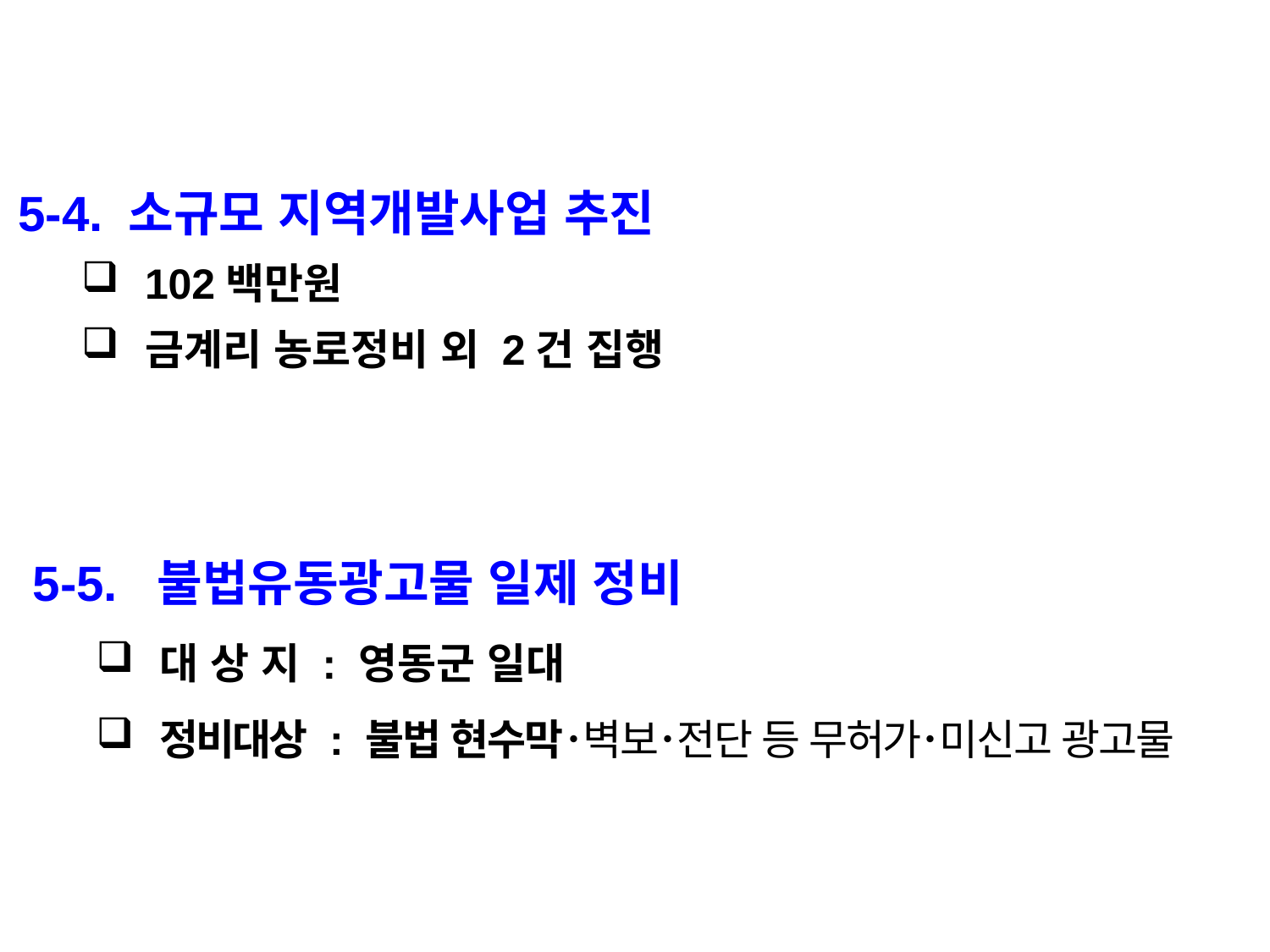

5-4. 소규모 지역개발사업 추진
102백만원
금계리 농로정비 외 2건 집행

5-5.  불법유동광고물 일제 정비
대 상 지 : 영동군 일대
정비대상 : 불법 현수막･벽보･전단 등 무허가･미신고 광고물